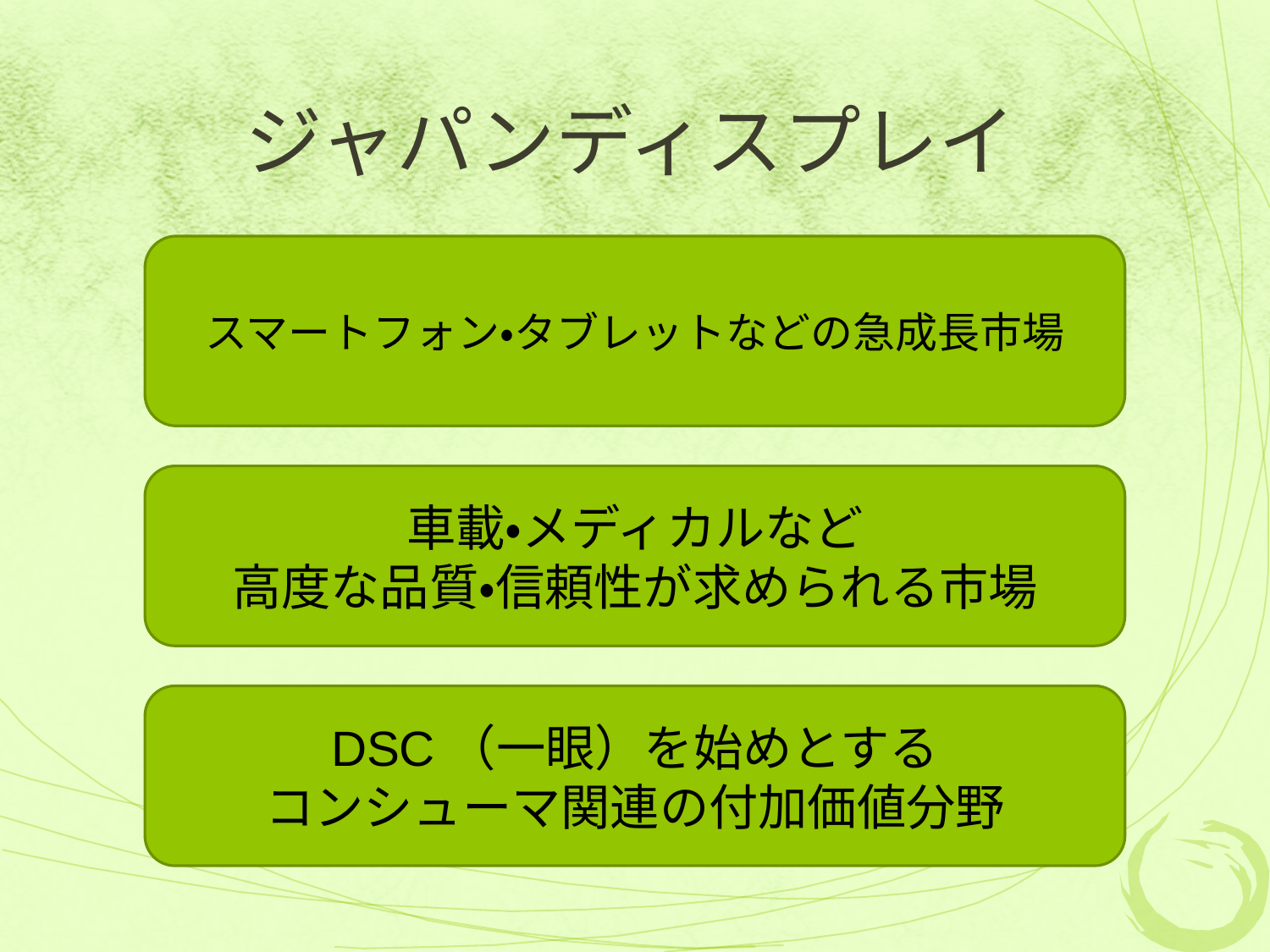

# ジャパンディスプレイ

スマートフォン・タブレットなどの急成長市場
車載・メディカルなど
高度な品質・信頼性が求められる市場
DSC（一眼）を始めとする
コンシューマ関連の付加価値分野